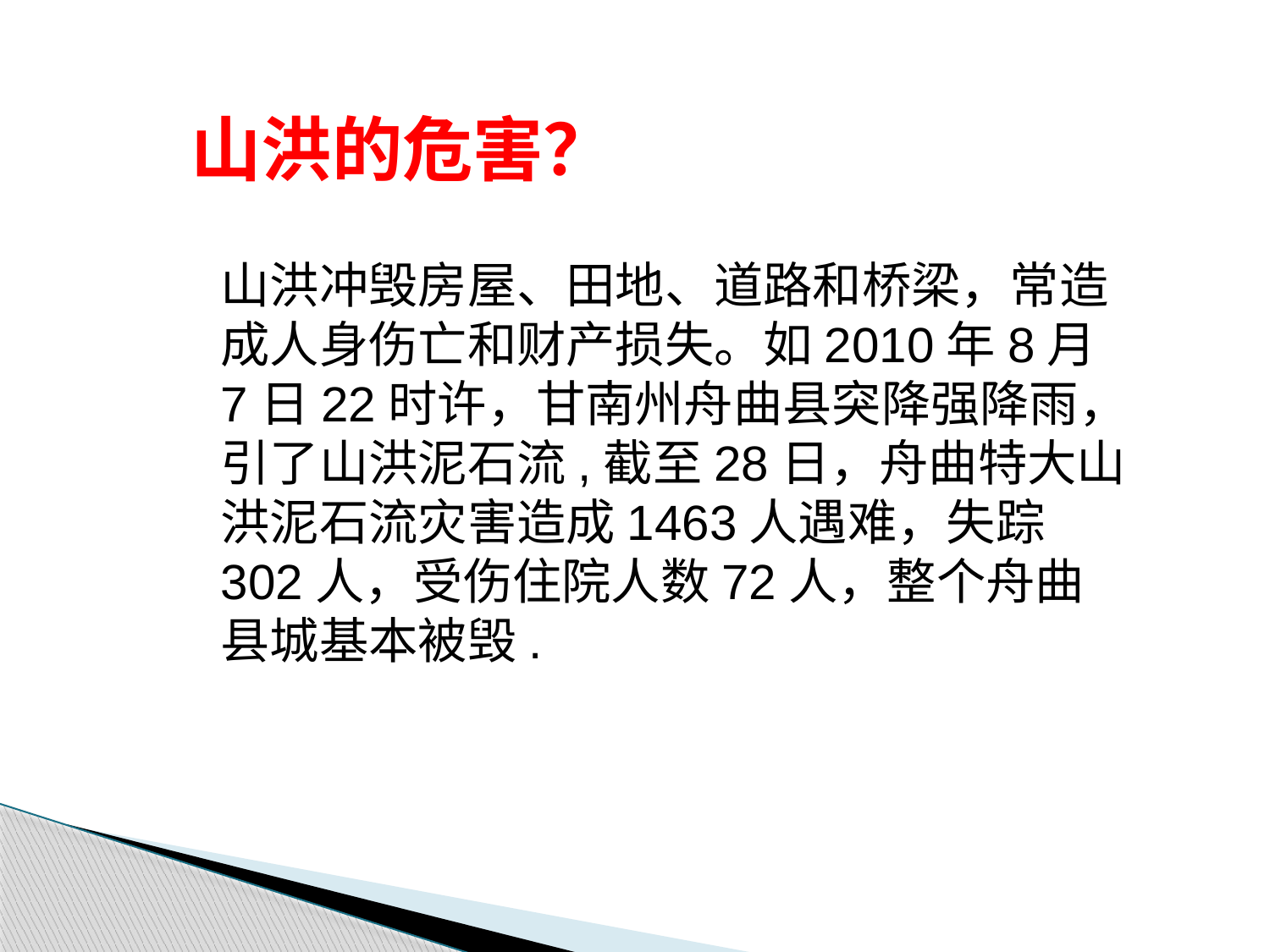

山洪的危害？
山洪冲毁房屋、田地、道路和桥梁，常造成人身伤亡和财产损失。如2010年8月7日22时许，甘南州舟曲县突降强降雨，引了山洪泥石流,截至28日，舟曲特大山洪泥石流灾害造成1463人遇难，失踪302人，受伤住院人数72人，整个舟曲县城基本被毁.